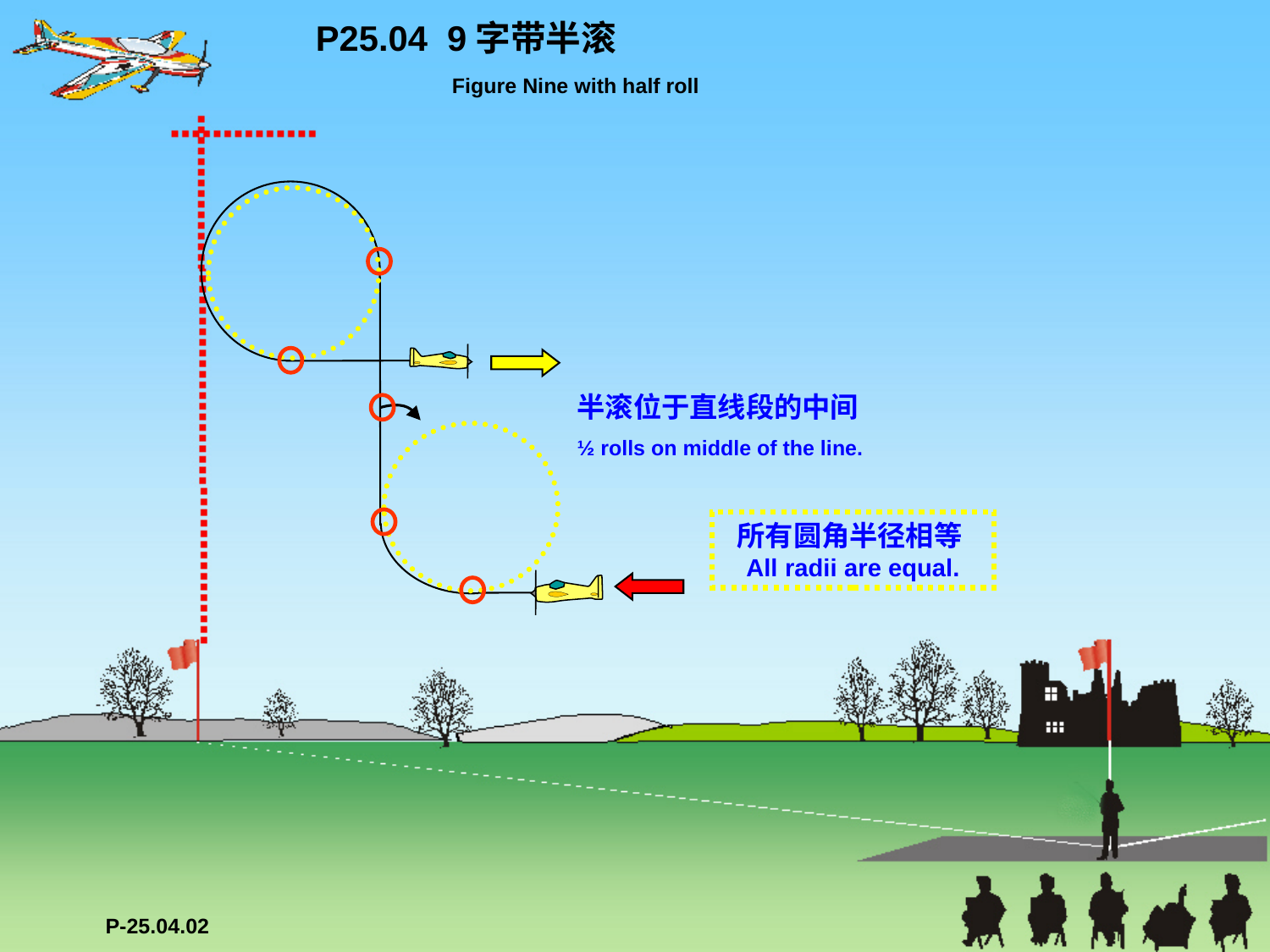

P25.04  9字带半滚
              Figure Nine with half roll

半滚位于直线段的中间
½ rolls on middle of the line.

所有圆角半径相等All radii are equal.

P-25.04.02